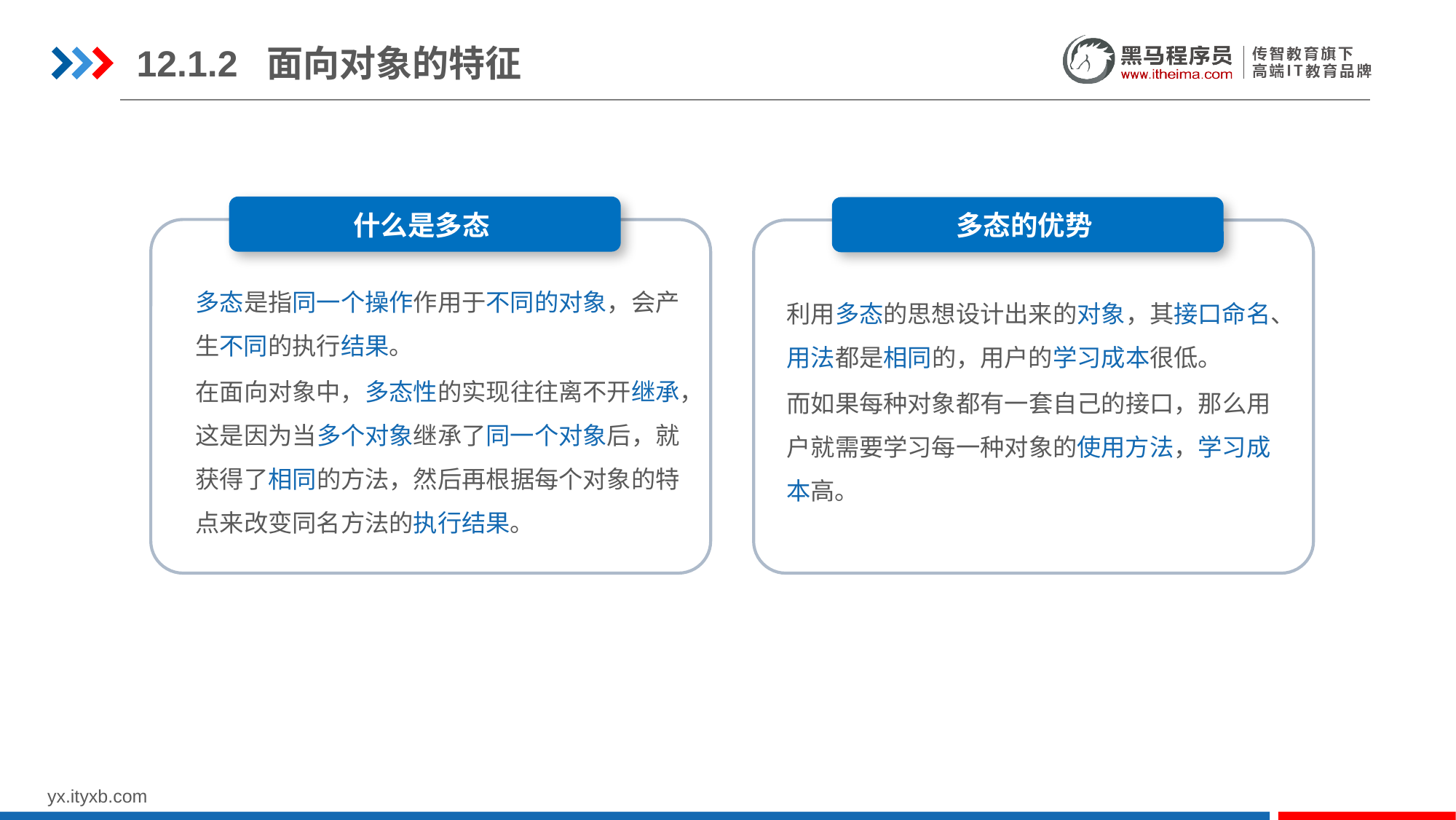

12.1.2  面向对象的特征

什么是多态
多态的优势

多态是指同一个操作作用于不同的对象，会产生不同的执行结果。

在面向对象中，多态性的实现往往离不开继承，这是因为当多个对象继承了同一个对象后，就获得了相同的方法，然后再根据每个对象的特点来改变同名方法的执行结果。
利用多态的思想设计出来的对象，其接口命名、用法都是相同的，用户的学习成本很低。

而如果每种对象都有一套自己的接口，那么用户就需要学习每一种对象的使用方法，学习成本高。